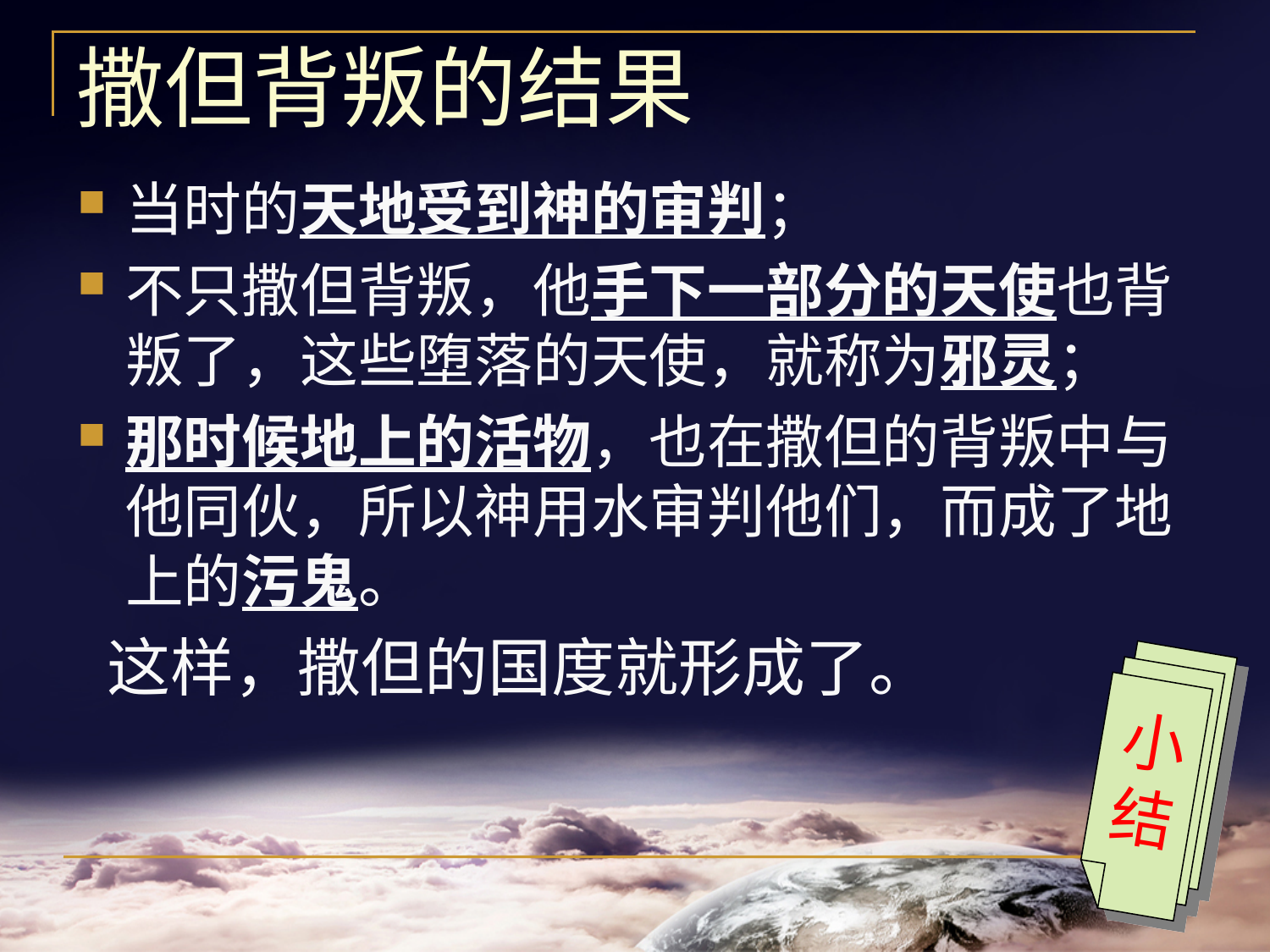

# 撒但背叛的结果
当时的天地受到神的审判；
不只撒但背叛，他手下一部分的天使也背叛了，这些堕落的天使，就称为邪灵；
那时候地上的活物，也在撒但的背叛中与他同伙，所以神用水审判他们，而成了地上的污鬼。
 这样，撒但的国度就形成了。

小结